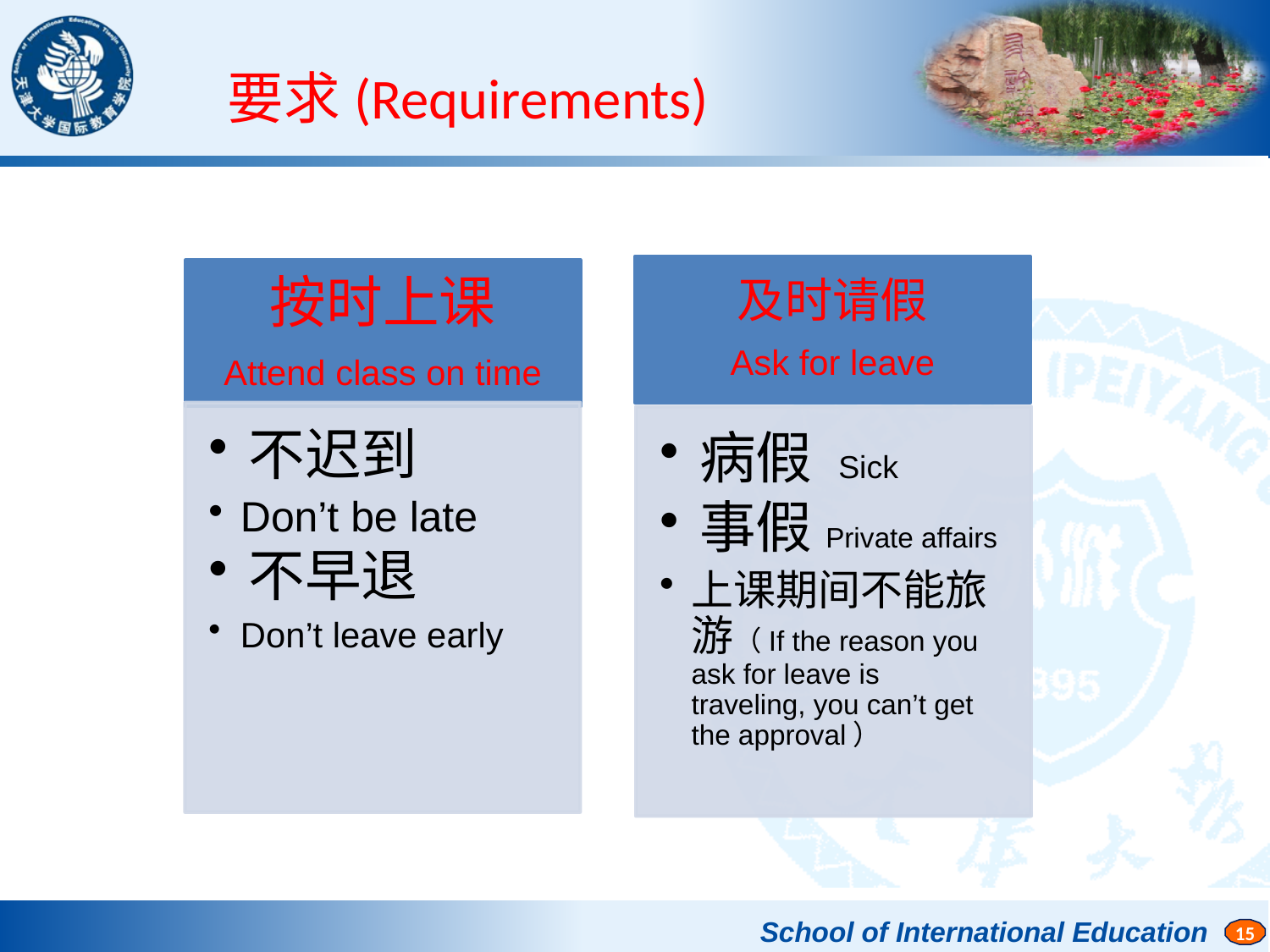

要求(Requirements)
按时上课
Attend class on time
不迟到
Don’t be late
不早退
Don’t leave early
及时请假
Ask for leave
病假 Sick
事假Private affairs
上课期间不能旅游（If the reason you ask for leave is traveling, you can’t get the approval）